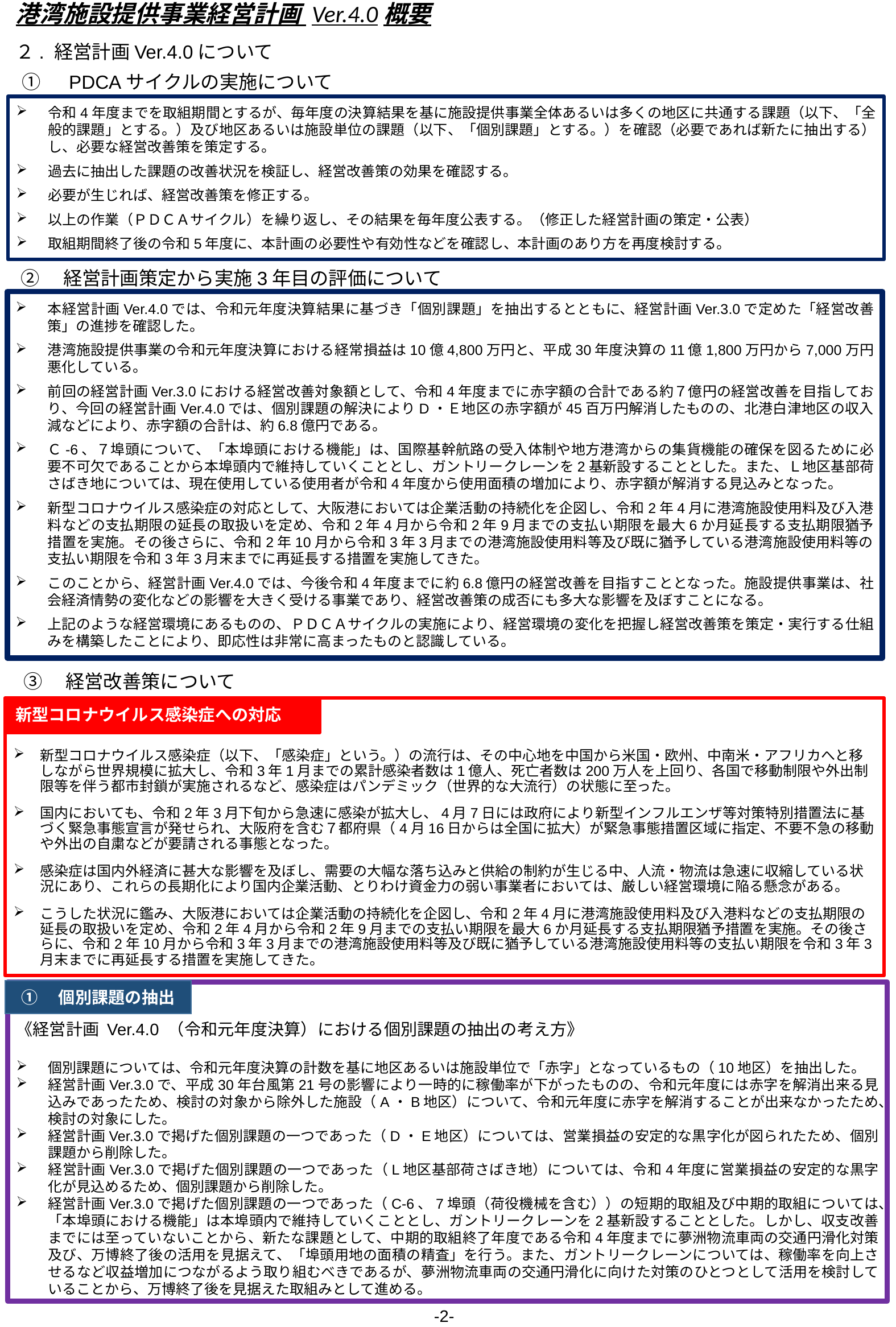

港湾施設提供事業経営計画 Ver.4.0概要
２. 経営計画Ver.4.0について
①　PDCAサイクルの実施について
令和4年度までを取組期間とするが、毎年度の決算結果を基に施設提供事業全体あるいは多くの地区に共通する課題（以下、「全般的課題」とする。）及び地区あるいは施設単位の課題（以下、「個別課題」とする。）を確認（必要であれば新たに抽出する）し、必要な経営改善策を策定する。
過去に抽出した課題の改善状況を検証し、経営改善策の効果を確認する。
必要が生じれば、経営改善策を修正する。
以上の作業（ＰＤＣＡサイクル）を繰り返し、その結果を毎年度公表する。（修正した経営計画の策定・公表）
取組期間終了後の令和5年度に、本計画の必要性や有効性などを確認し、本計画のあり方を再度検討する。
②　経営計画策定から実施3年目の評価について
本経営計画Ver.4.0では、令和元年度決算結果に基づき「個別課題」を抽出するとともに、経営計画Ver.3.0で定めた「経営改善策」の進捗を確認した。
港湾施設提供事業の令和元年度決算における経常損益は10億4,800万円と、平成30年度決算の11億1,800万円から7,000万円悪化している。
前回の経営計画Ver.3.0における経営改善対象額として、令和4年度までに赤字額の合計である約７億円の経営改善を目指しており、今回の経営計画Ver.4.0では、個別課題の解決によりD・Ｅ地区の赤字額が45百万円解消したものの、北港白津地区の収入減などにより、赤字額の合計は、約6.8億円である。
Ｃ-6、７埠頭について、「本埠頭における機能」は、国際基幹航路の受入体制や地方港湾からの集貨機能の確保を図るために必要不可欠であることから本埠頭内で維持していくこととし、ガントリークレーンを2基新設することとした。また、Ｌ地区基部荷さばき地については、現在使用している使用者が令和4年度から使用面積の増加により、赤字額が解消する見込みとなった。
新型コロナウイルス感染症の対応として、大阪港においては企業活動の持続化を企図し、令和2年4月に港湾施設使用料及び入港料などの支払期限の延長の取扱いを定め、令和2年4月から令和2年9月までの支払い期限を最大6か月延長する支払期限猶予措置を実施。その後さらに、令和2年10月から令和3年3月までの港湾施設使用料等及び既に猶予している港湾施設使用料等の支払い期限を令和3年3月末までに再延長する措置を実施してきた。
このことから、経営計画Ver.4.0では、今後令和4年度までに約6.8億円の経営改善を目指すこととなった。施設提供事業は、社会経済情勢の変化などの影響を大きく受ける事業であり、経営改善策の成否にも多大な影響を及ぼすことになる。
上記のような経営環境にあるものの、ＰＤＣＡサイクルの実施により、経営環境の変化を把握し経営改善策を策定・実行する仕組みを構築したことにより、即応性は非常に高まったものと認識している。
③　経営改善策について

新型コロナウイルス感染症（以下、「感染症」という。）の流行は、その中心地を中国から米国・欧州、中南米・アフリカへと移しながら世界規模に拡大し、令和3年1月までの累計感染者数は1億人、死亡者数は200万人を上回り、各国で移動制限や外出制限等を伴う都市封鎖が実施されるなど、感染症はパンデミック（世界的な大流行）の状態に至った。
国内においても、令和2年3月下旬から急速に感染が拡大し、4月7日には政府により新型インフルエンザ等対策特別措置法に基づく緊急事態宣言が発せられ、大阪府を含む７都府県（4月16日からは全国に拡大）が緊急事態措置区域に指定、不要不急の移動や外出の自粛などが要請される事態となった。
感染症は国内外経済に甚大な影響を及ぼし、需要の大幅な落ち込みと供給の制約が生じる中、人流・物流は急速に収縮している状況にあり、これらの長期化により国内企業活動、とりわけ資金力の弱い事業者においては、厳しい経営環境に陥る懸念がある。
こうした状況に鑑み、大阪港においては企業活動の持続化を企図し、令和2年4月に港湾施設使用料及び入港料などの支払期限の延長の取扱いを定め、令和2年4月から令和2年9月までの支払い期限を最大6か月延長する支払期限猶予措置を実施。その後さらに、令和2年10月から令和3年3月までの港湾施設使用料等及び既に猶予している港湾施設使用料等の支払い期限を令和3年3月末までに再延長する措置を実施してきた。
新型コロナウイルス感染症への対応
①　個別課題の抽出

《経営計画 Ver.4.0 （令和元年度決算）における個別課題の抽出の考え方》

個別課題については、令和元年度決算の計数を基に地区あるいは施設単位で「赤字」となっているもの（10地区）を抽出した。
経営計画Ver.3.0で、平成30年台風第21号の影響により一時的に稼働率が下がったものの、令和元年度には赤字を解消出来る見込みであったため、検討の対象から除外した施設（A・B地区）について、令和元年度に赤字を解消することが出来なかったため、検討の対象にした。
経営計画Ver.3.0で掲げた個別課題の一つであった（D・E地区）については、営業損益の安定的な黒字化が図られたため、個別課題から削除した。
経営計画Ver.3.0で掲げた個別課題の一つであった（L地区基部荷さばき地）については、令和4年度に営業損益の安定的な黒字化が見込めるため、個別課題から削除した。
経営計画Ver.3.0で掲げた個別課題の一つであった（C-6、7埠頭（荷役機械を含む））の短期的取組及び中期的取組については、「本埠頭における機能」は本埠頭内で維持していくこととし、ガントリークレーンを2基新設することとした。しかし、収支改善までには至っていないことから、新たな課題として、中期的取組終了年度である令和4年度までに夢洲物流車両の交通円滑化対策及び、万博終了後の活用を見据えて、「埠頭用地の面積の精査」を行う。また、ガントリークレーンについては、稼働率を向上させるなど収益増加につながるよう取り組むべきであるが、夢洲物流車両の交通円滑化に向けた対策のひとつとして活用を検討していることから、万博終了後を見据えた取組みとして進める。
-2-